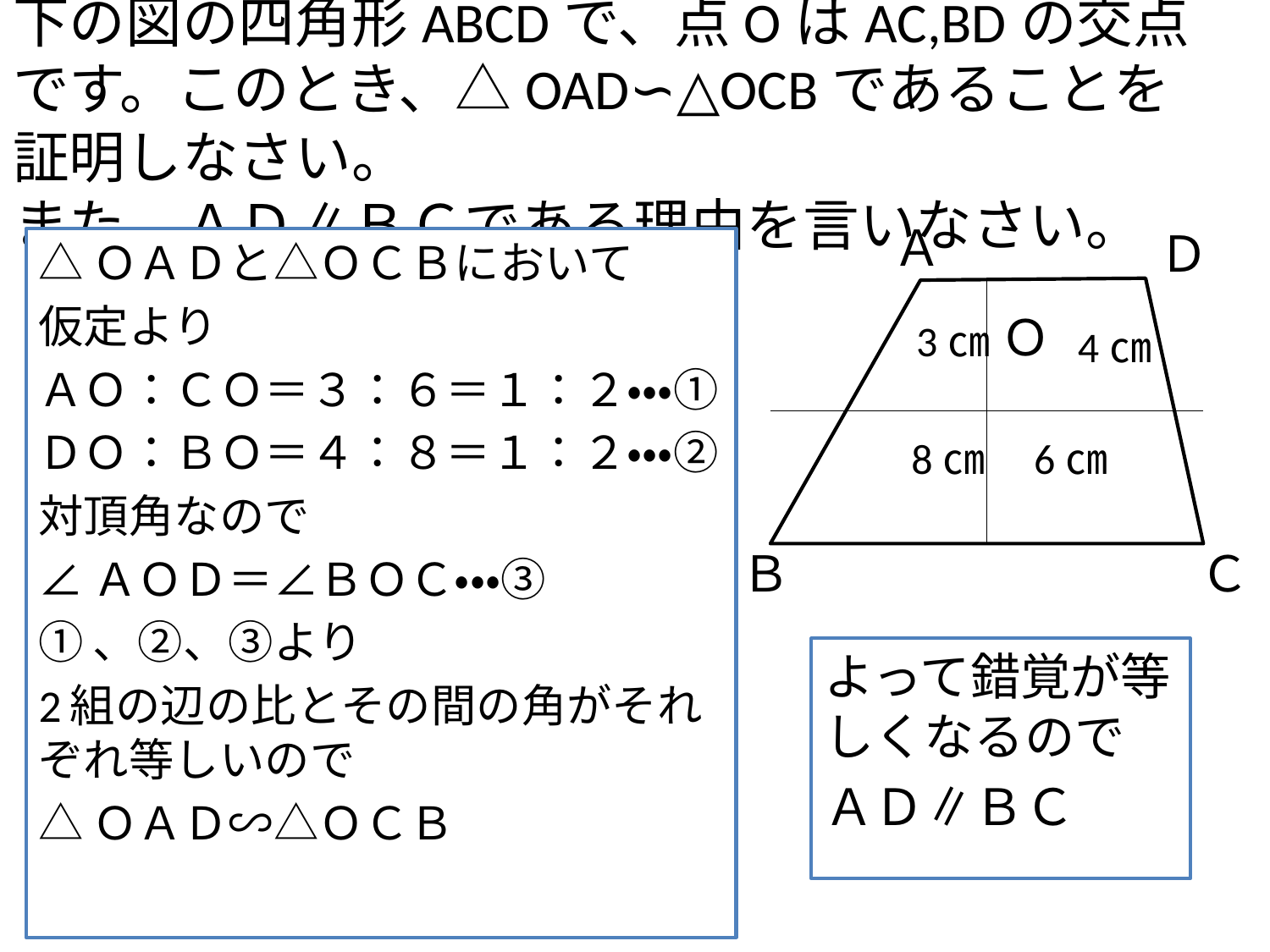

# 下の図の四角形ABCDで、点OはAC,BDの交点です。このとき、△OAD∽△OCBであることを証明しなさい。 また、ＡＤ∥ＢＣである理由を言いなさい。
Ａ
Ｄ
△ＯＡＤと△ＯＣＢにおいて
仮定より
ＡＯ：ＣＯ＝３：６＝１：２・・・①
ＤＯ：ＢＯ＝４：８＝１：２・・・②
対頂角なので
∠ＡＯＤ＝∠ＢＯＣ・・・③
①、②、③より
2組の辺の比とその間の角がそれぞれ等しいので
△ＯＡＤ∽△ＯＣＢ

Ｏ
3㎝
4㎝
6㎝
8㎝
Ｃ
Ｂ
よって錯覚が等しくなるので
ＡＤ∥ＢＣ